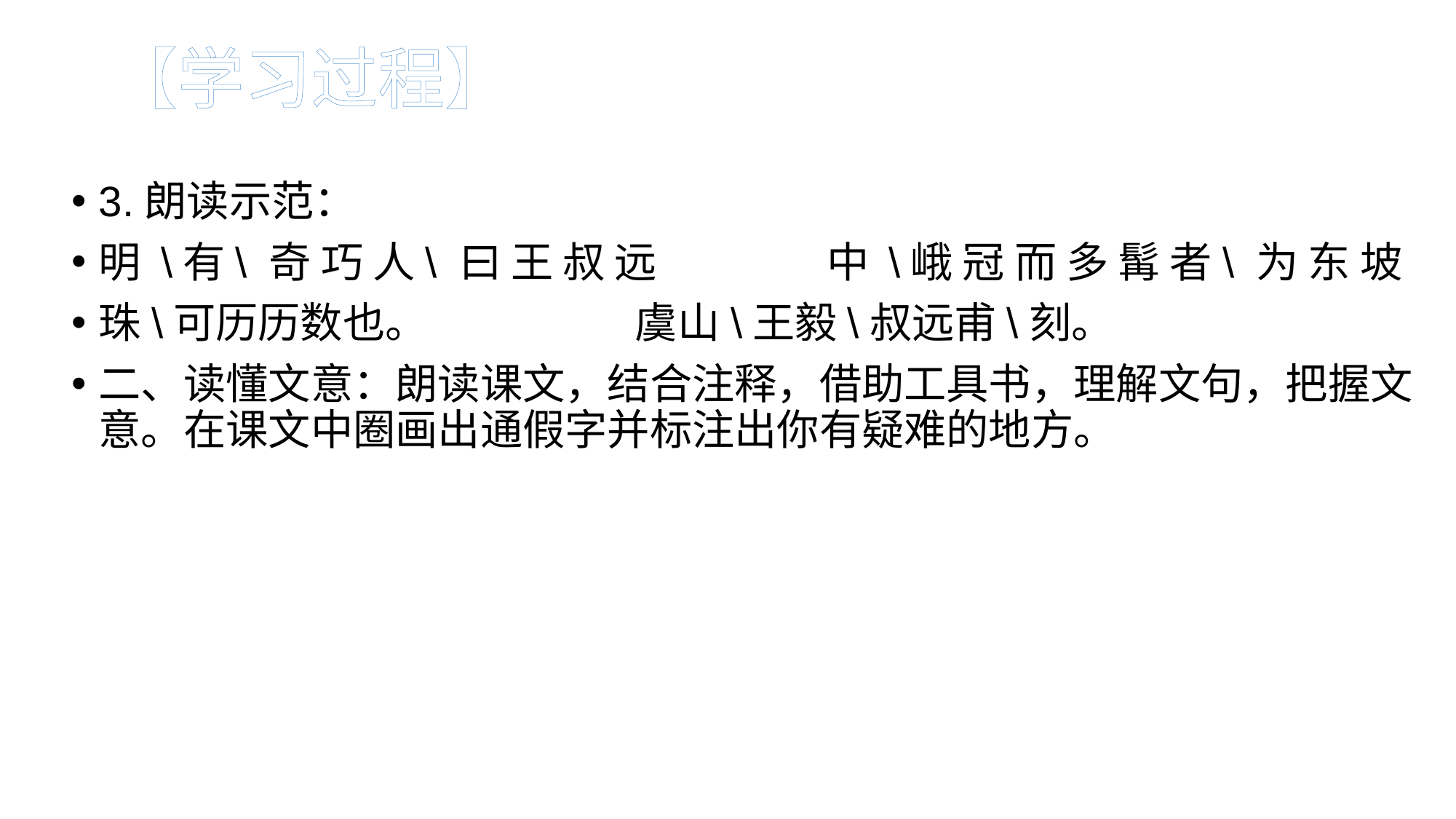

【学习过程】
#
3.朗读示范：
明 \有\ 奇 巧 人\ 曰 王 叔 远　　　　中 \峨 冠 而 多 髯 者\ 为 东 坡
珠\可历历数也。                      虞山\王毅\叔远甫\刻。
二、读懂文意：朗读课文，结合注释，借助工具书，理解文句，把握文意。在课文中圈画出通假字并标注出你有疑难的地方。